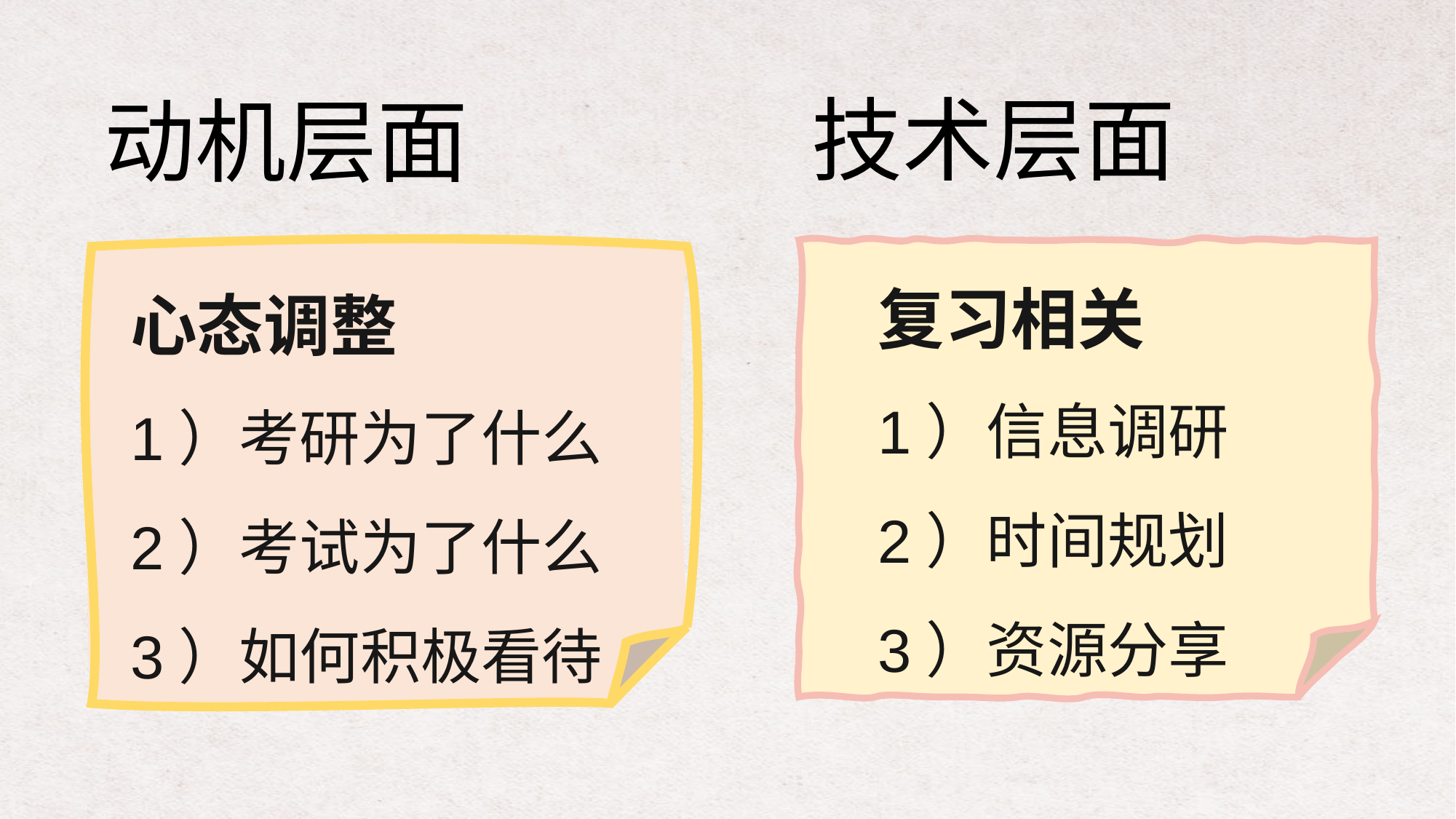

技术层面
动机层面
复习相关
1）信息调研
2）时间规划
3）资源分享

心态调整
1）考研为了什么
2）考试为了什么
3）如何积极看待